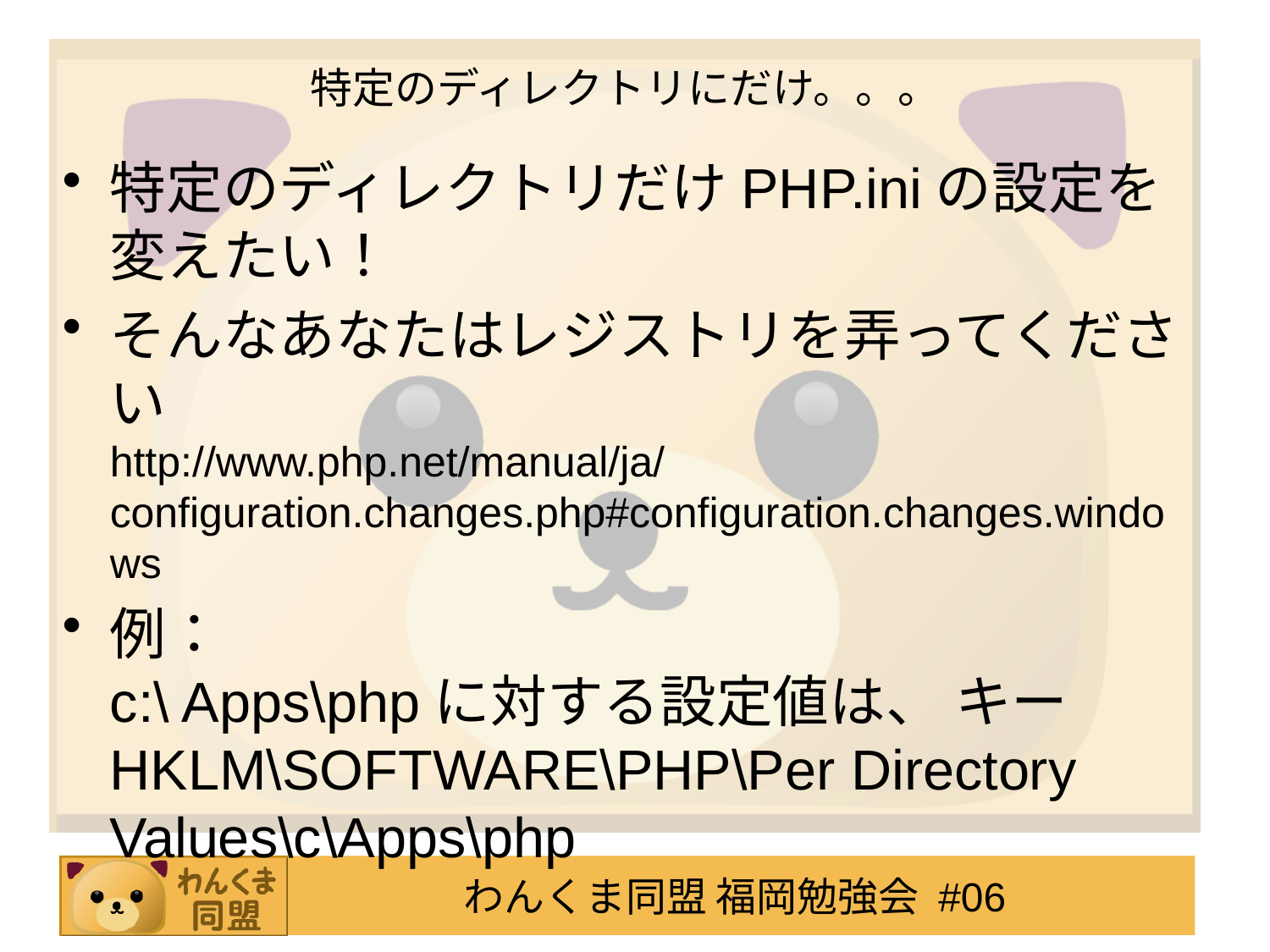

# 特定のディレクトリにだけ。。。
特定のディレクトリだけPHP.iniの設定を変えたい！
そんなあなたはレジストリを弄ってください
http://www.php.net/manual/ja/configuration.changes.php#configuration.changes.windows
例：
c:\ Apps\phpに対する設定値は、 キー HKLM\SOFTWARE\PHP\Per Directory Values\c\Apps\php